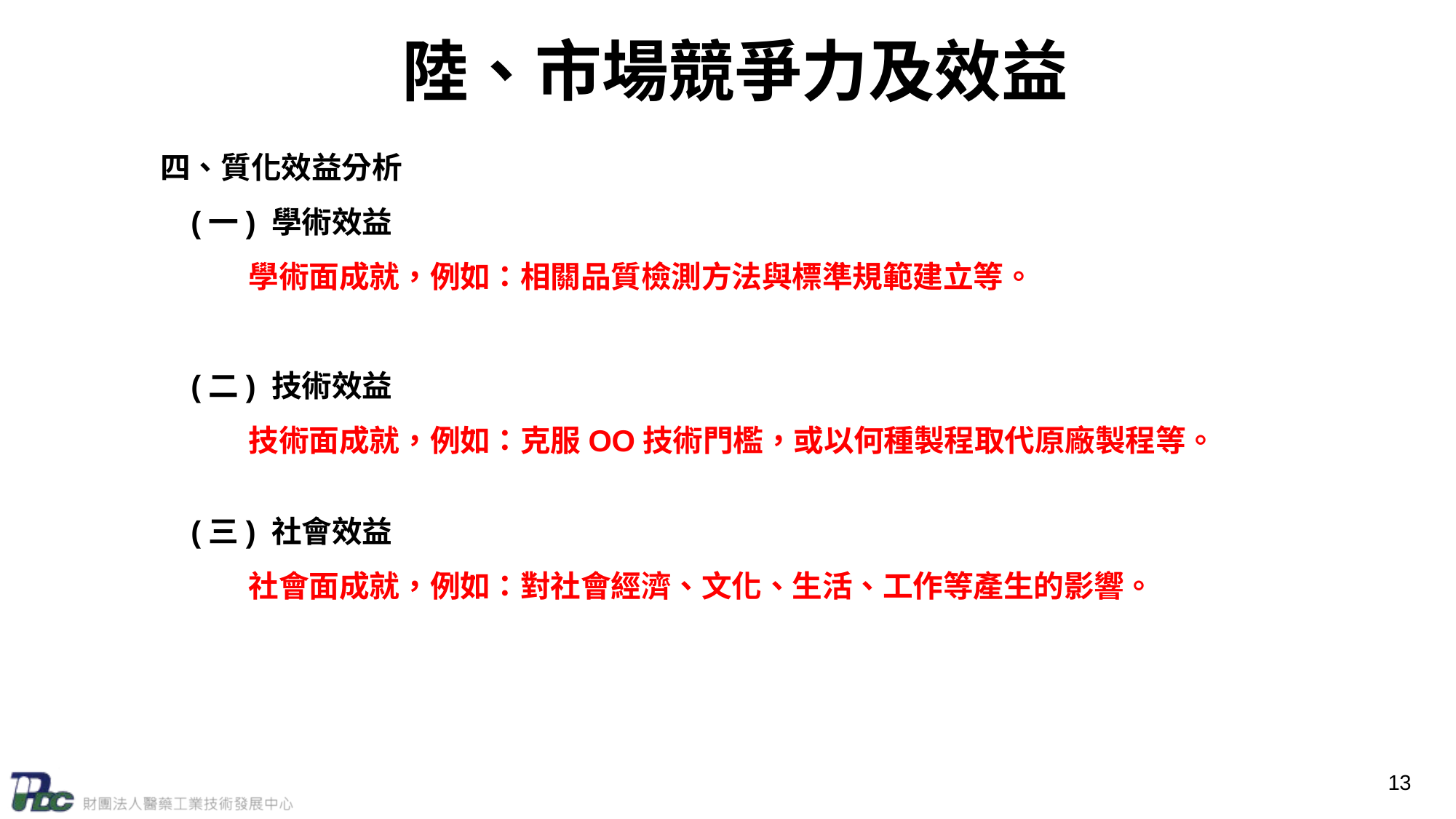

# 陸、市場競爭力及效益
四、質化效益分析
(一) 學術效益
   學術面成就，例如：相關品質檢測方法與標準規範建立等。

(二) 技術效益
   技術面成就，例如：克服OO技術門檻，或以何種製程取代原廠製程等。

(三) 社會效益
   社會面成就，例如：對社會經濟、文化、生活、工作等產生的影響。

13